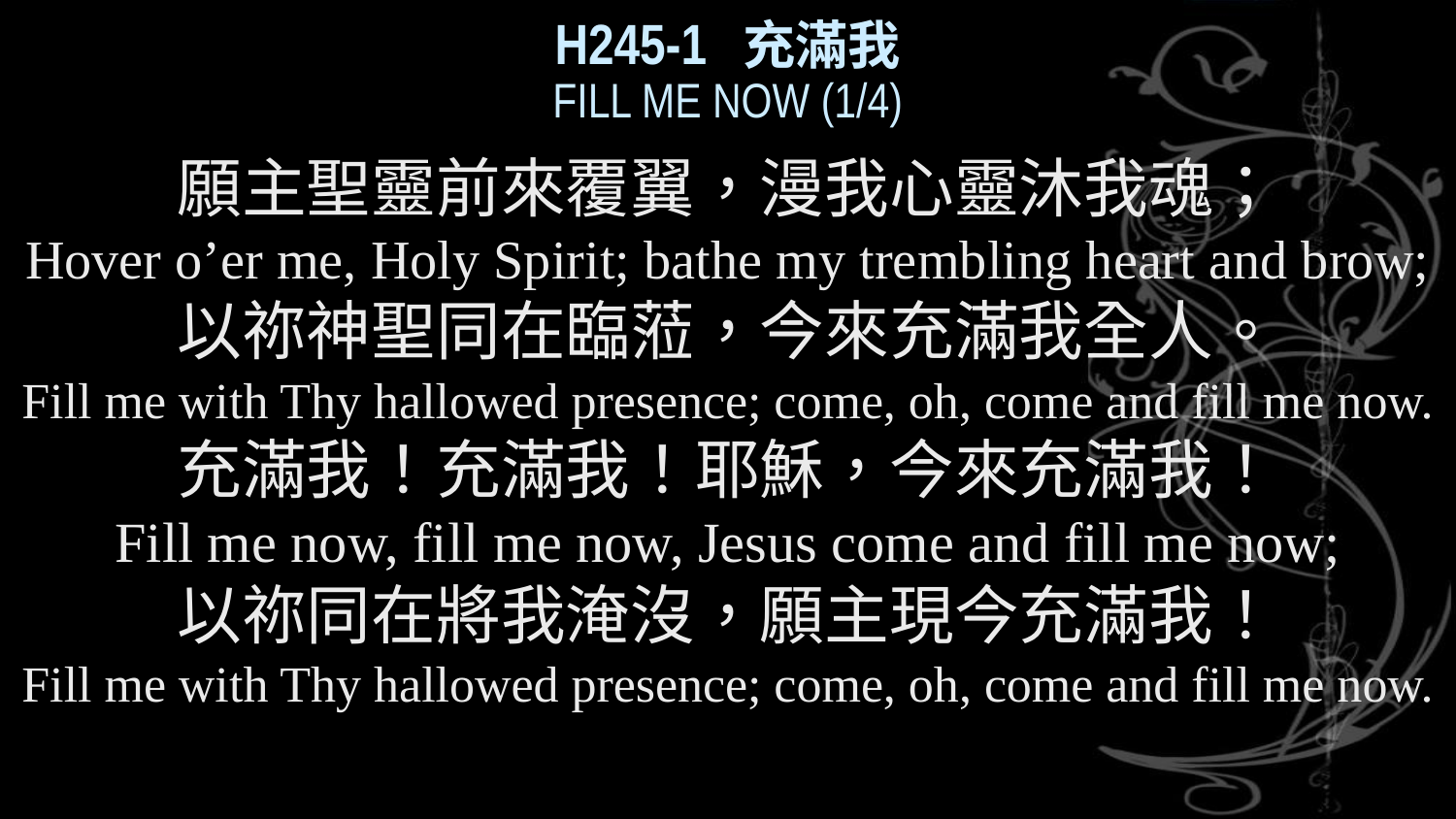

H245-1  充滿我
FILL ME NOW (1/4)
願主聖靈前來覆翼，漫我心靈沐我魂；
Hover o’er me, Holy Spirit; bathe my trembling heart and brow;
以祢神聖同在臨蒞，今來充滿我全人。
Fill me with Thy hallowed presence; come, oh, come and fill me now.
充滿我！充滿我！耶穌，今來充滿我！
Fill me now, fill me now, Jesus come and fill me now;
以祢同在將我淹沒，願主現今充滿我！
Fill me with Thy hallowed presence; come, oh, come and fill me now.